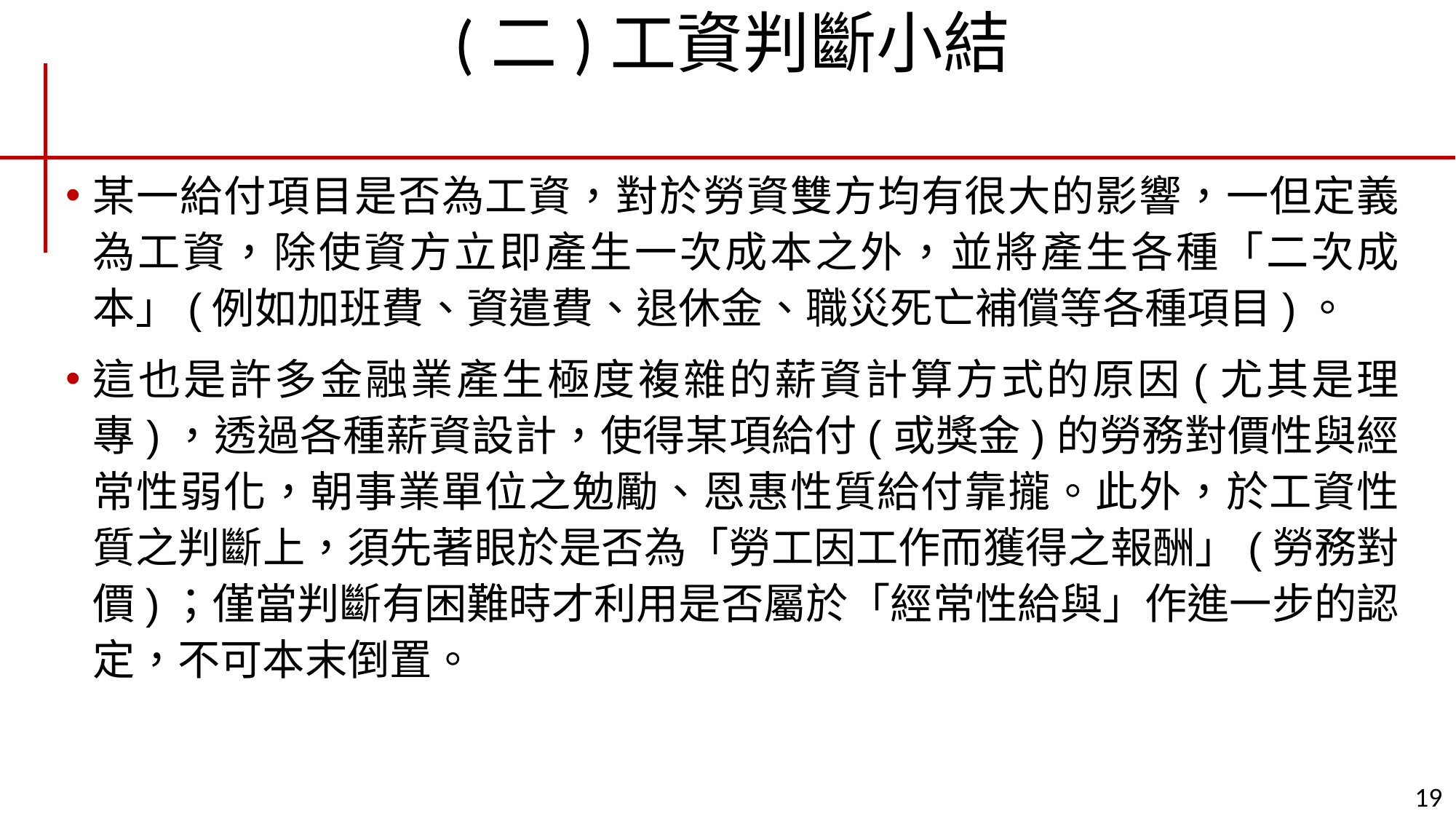

# (二)工資判斷小結
某一給付項目是否為工資，對於勞資雙方均有很大的影響，一但定義為工資，除使資方立即產生一次成本之外，並將產生各種「二次成本」(例如加班費、資遣費、退休金、職災死亡補償等各種項目)。
這也是許多金融業產生極度複雜的薪資計算方式的原因(尤其是理專)，透過各種薪資設計，使得某項給付(或獎金)的勞務對價性與經常性弱化，朝事業單位之勉勵、恩惠性質給付靠攏。此外，於工資性質之判斷上，須先著眼於是否為「勞工因工作而獲得之報酬」(勞務對價)；僅當判斷有困難時才利用是否屬於「經常性給與」作進一步的認定，不可本末倒置。
19